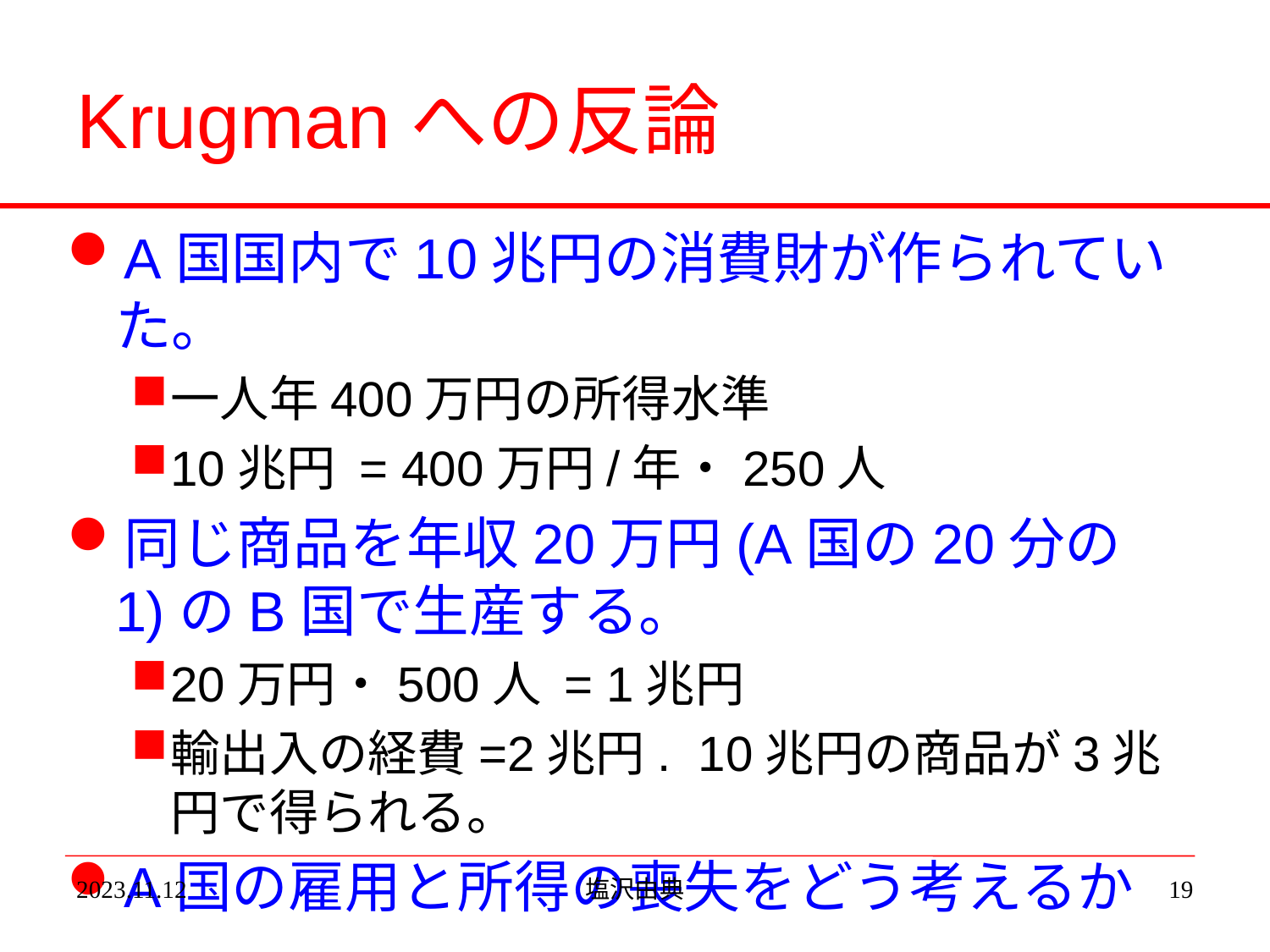

# Krugmanへの反論
A国国内で10兆円の消費財が作られていた。
一人年400万円の所得水準
10兆円 = 400万円/年・250人
同じ商品を年収20万円(A国の20分の1)のB国で生産する。
20万円・500人 = 1兆円
輸出入の経費=2兆円.  10兆円の商品が3兆円で得られる。
A国の雇用と所得の喪失をどう考えるか

2023.11.12
塩沢由典
19